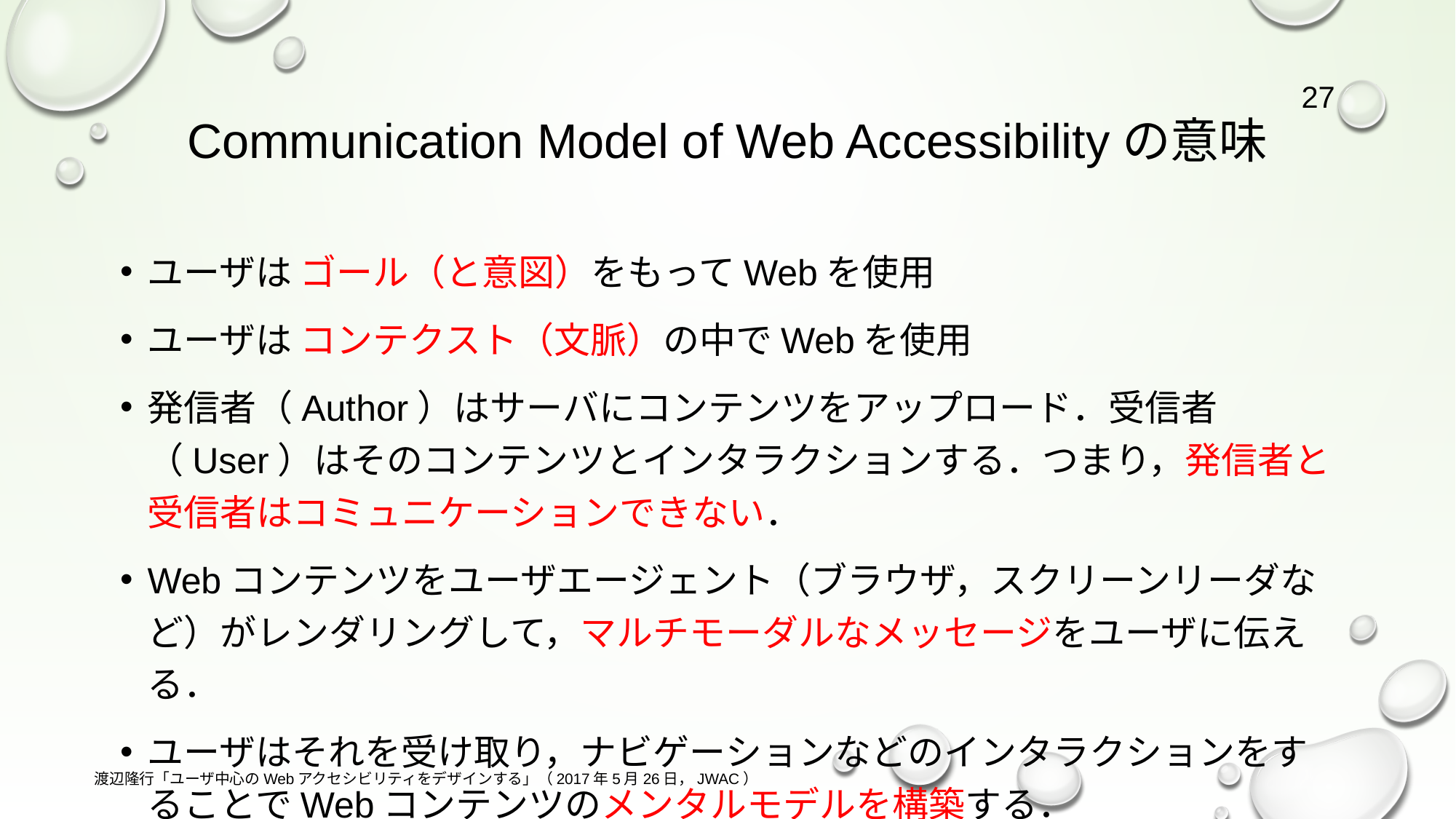

27
# Communication Model of Web Accessibilityの意味
ユーザは ゴール（と意図）をもってWebを使用
ユーザは コンテクスト（文脈）の中でWebを使用
発信者（Author）はサーバにコンテンツをアップロード．受信者（User）はそのコンテンツとインタラクションする．つまり，発信者と受信者はコミュニケーションできない．
Webコンテンツをユーザエージェント（ブラウザ，スクリーンリーダなど）がレンダリングして，マルチモーダルなメッセージをユーザに伝える．
ユーザはそれを受け取り，ナビゲーションなどのインタラクションをすることでWebコンテンツのメンタルモデルを構築する．
渡辺隆行「ユーザ中心のWebアクセシビリティをデザインする」（2017年5月26日，JWAC）